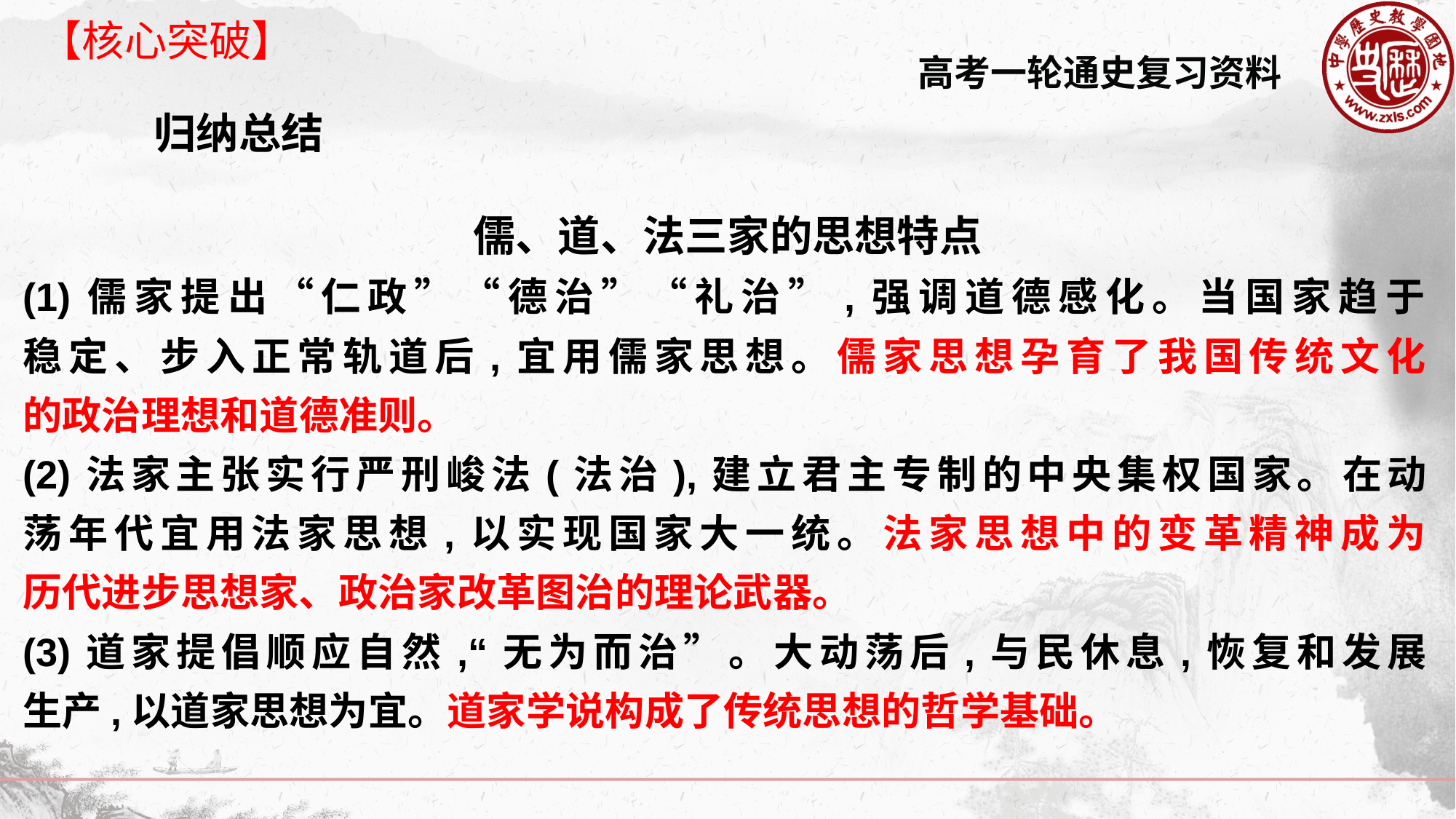

【核心突破】
归纳总结
儒、道、法三家的思想特点
(1)儒家提出“仁政”“德治”“礼治”,强调道德感化。当国家趋于
稳定、步入正常轨道后,宜用儒家思想。儒家思想孕育了我国传统文化
的政治理想和道德准则。
(2)法家主张实行严刑峻法(法治),建立君主专制的中央集权国家。在动
荡年代宜用法家思想,以实现国家大一统。法家思想中的变革精神成为
历代进步思想家、政治家改革图治的理论武器。
(3)道家提倡顺应自然,“无为而治”。大动荡后,与民休息,恢复和发展
生产,以道家思想为宜。道家学说构成了传统思想的哲学基础。